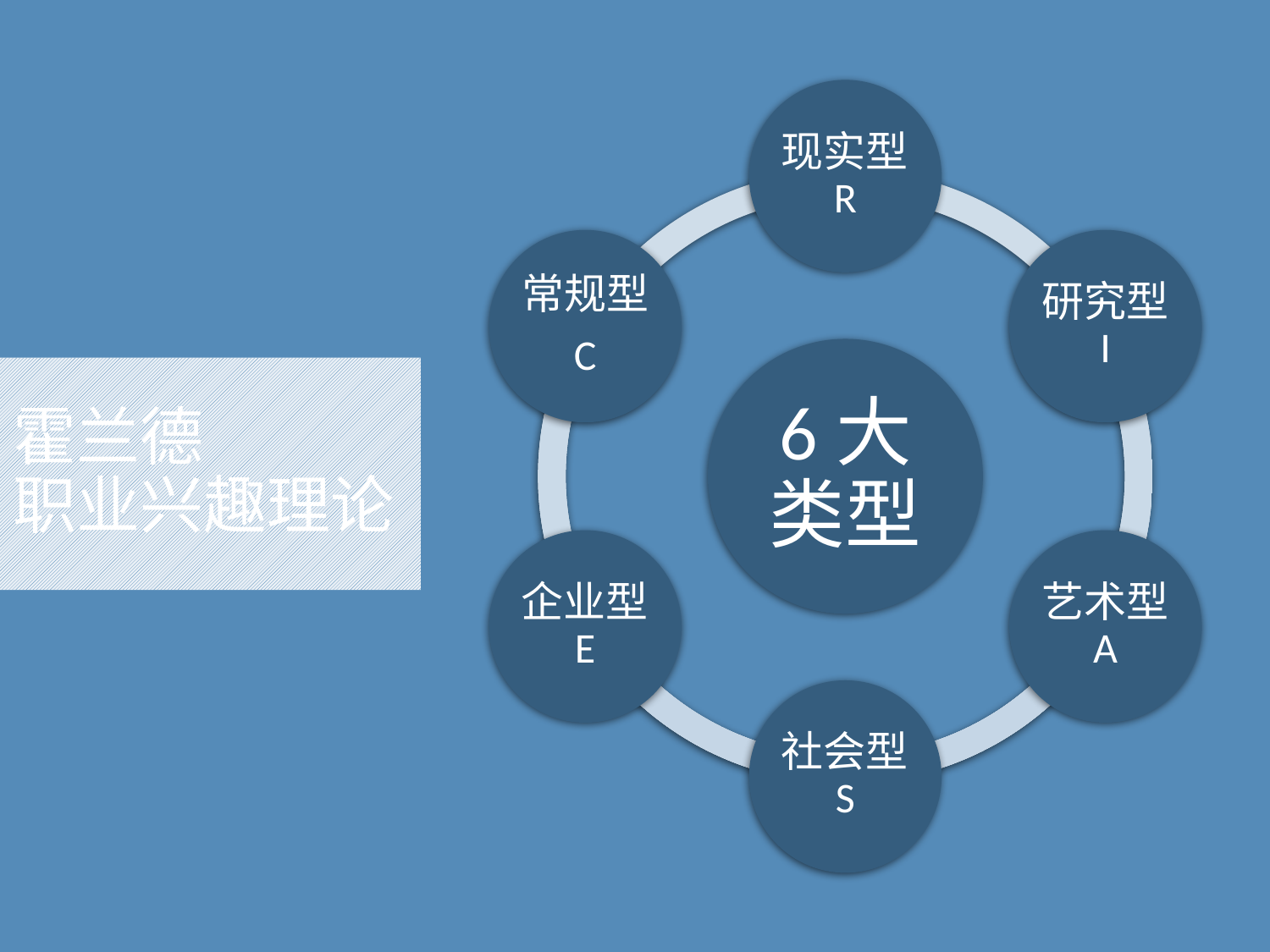

6大类型
现实型R
研究型I
艺术型A
社会型S
企业型E
常规型
C
# 霍兰德 职业兴趣理论